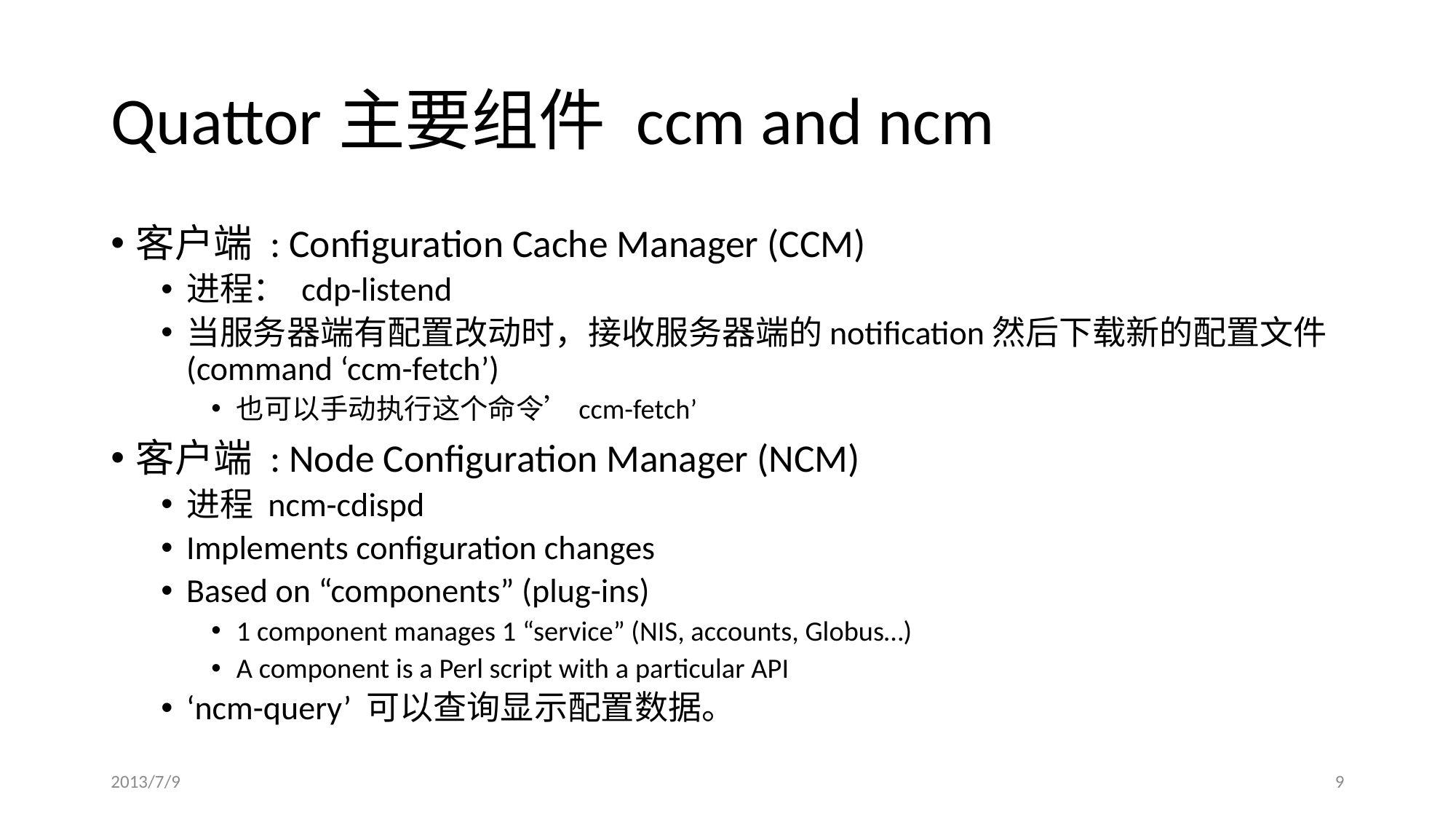

# Quattor主要组件 ccm and ncm
客户端 : Configuration Cache Manager (CCM)
进程： cdp-listend
当服务器端有配置改动时，接收服务器端的notification然后下载新的配置文件(command ‘ccm-fetch’)
也可以手动执行这个命令’ccm-fetch’
客户端 : Node Configuration Manager (NCM)
进程 ncm-cdispd
Implements configuration changes
Based on “components” (plug-ins)
1 component manages 1 “service” (NIS, accounts, Globus…)
A component is a Perl script with a particular API
‘ncm-query’ 可以查询显示配置数据。
2013/7/9
9